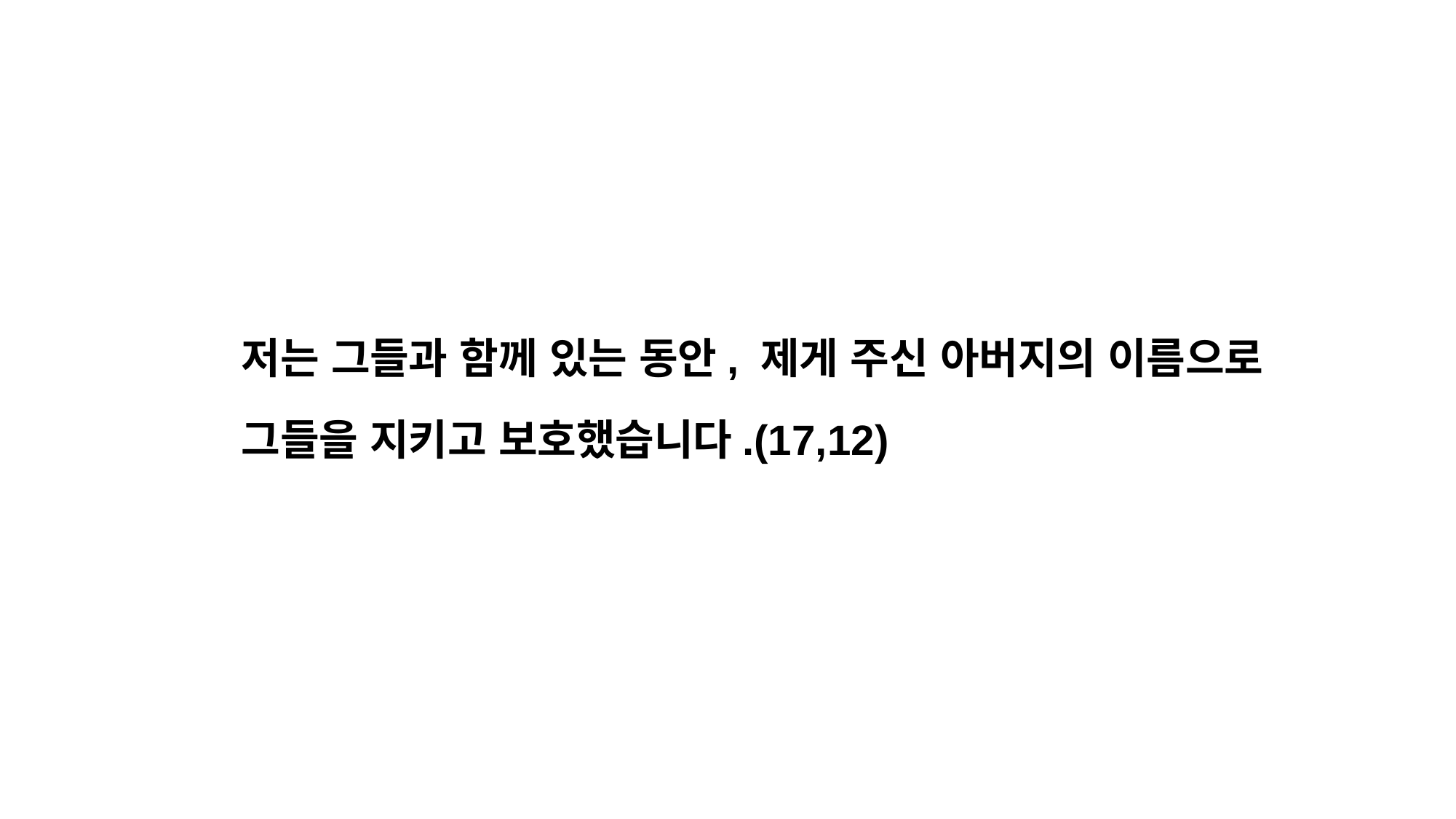

저는 그들과 함께 있는 동안, 제게 주신 아버지의 이름으로 그들을 지키고 보호했습니다.(17,12)